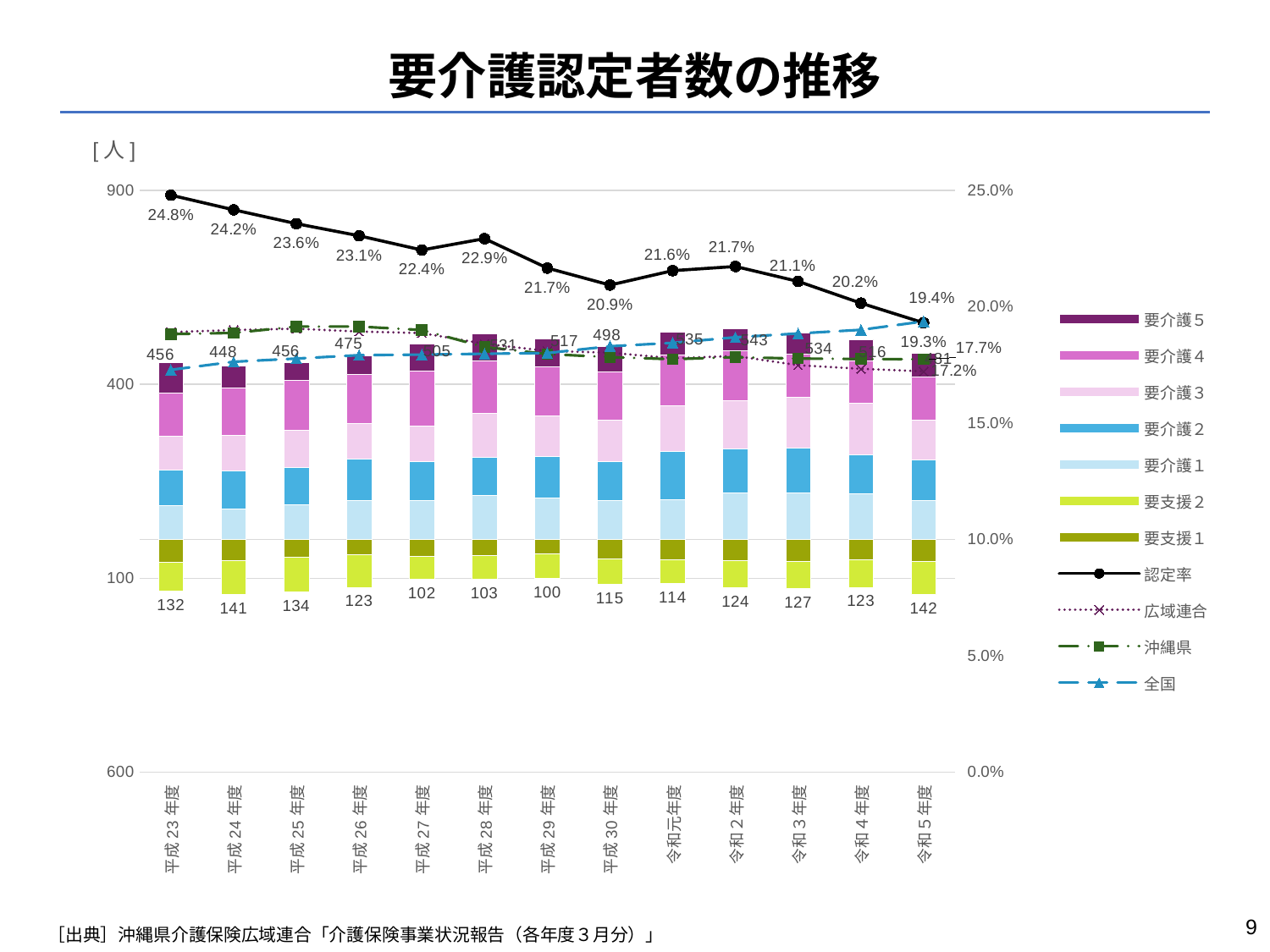

# 要介護認定者数の推移
[人]

### Chart

| Category | 要支援１ | 要支援２ | 要介護１ | 要介護２ | 要介護３ | 要介護４ | 要介護５ | 要支援認定者数 | 要介護認定者数 | 認定率 | 広域連合 | 沖縄県 | 全国 |
|---|---|---|---|---|---|---|---|---|---|---|---|---|---|
| 平成23年度 | -59.0 | -73.0 | 88.0 | 92.0 | 87.0 | 110.0 | 79.0 | -132.0 | 456.0 | 0.2479966258962463 | 0.189124609817408 | 0.188262261228704 | 0.172922277173478 |
| 平成24年度 | -55.0 | -86.0 | 79.0 | 99.0 | 91.0 | 123.0 | 56.0 | -141.0 | 448.0 | 0.24169060320065655 | 0.19002406707042901 | 0.188771841092469 | 0.176385285989454 |
| 平成25年度 | -46.0 | -88.0 | 90.0 | 96.0 | 96.0 | 129.0 | 45.0 | -134.0 | 456.0 | 0.23571713943268077 | 0.19057012206837298 | 0.19150811639993498 | 0.177748876113981 |
| 平成26年度 | -40.0 | -83.0 | 101.0 | 106.0 | 92.0 | 126.0 | 50.0 | -123.0 | 475.0 | 0.2305319969159599 | 0.18937865892655 | 0.19149808838824 | 0.179208198626831 |
| 平成27年度 | -44.0 | -58.0 | 101.0 | 101.0 | 92.0 | 140.0 | 71.0 | -102.0 | 505.0 | 0.2243992606284658 | 0.18870385822237298 | 0.19004432847964503 | 0.179456286376416 |
| 平成28年度 | -41.0 | -62.0 | 113.0 | 99.0 | 113.0 | 137.0 | 69.0 | -103.0 | 531.0 | 0.22929475587703435 | 0.184116462683528 | 0.182706189836995 | 0.179824528386067 |
| 平成29年度 | -37.0 | -63.0 | 108.0 | 107.0 | 103.0 | 127.0 | 72.0 | -100.0 | 517.0 | 0.2166432584269663 | 0.181011554392849 | 0.17967966168718402 | 0.18012183840329998 |
| 平成30年度 | -49.0 | -66.0 | 100.0 | 101.0 | 108.0 | 124.0 | 65.0 | -115.0 | 498.0 | 0.20935792349726776 | 0.18028765161725002 | 0.17837355516249498 | 0.183043737983879 |
| 令和元年度 | -52.0 | -62.0 | 102.0 | 125.0 | 119.0 | 131.0 | 58.0 | -114.0 | 535.0 | 0.21554300896712056 | 0.177889426709964 | 0.17747123745201102 | 0.184493992552921 |
| 令和２年度 | -55.0 | -69.0 | 121.0 | 112.0 | 126.0 | 128.0 | 56.0 | -124.0 | 543.0 | 0.2173346366894754 | 0.178872680361218 | 0.178352064426948 | 0.186894780100834 |
| 令和３年度 | -57.0 | -70.0 | 121.0 | 115.0 | 132.0 | 111.0 | 55.0 | -127.0 | 534.0 | 0.21091257179323547 | 0.17490652666653697 | 0.17774359487177901 | 0.188536708843264 |
| 令和４年度 | -53.0 | -70.0 | 118.0 | 100.0 | 133.0 | 111.0 | 54.0 | -123.0 | 516.0 | 0.20157728706624609 | 0.17335269558903602 | 0.177584488275244 | 0.190102970126661 |
| 令和５年度 | -57.0 | -85.0 | 101.0 | 105.0 | 103.0 | 110.0 | 62.0 | -142.0 | 481.0 | 0.1931184128952263 | 0.172244897959183 | 0.177421933435728 | 0.193707180628682 |
9
［出典］沖縄県介護保険広域連合「介護保険事業状況報告（各年度３月分）」